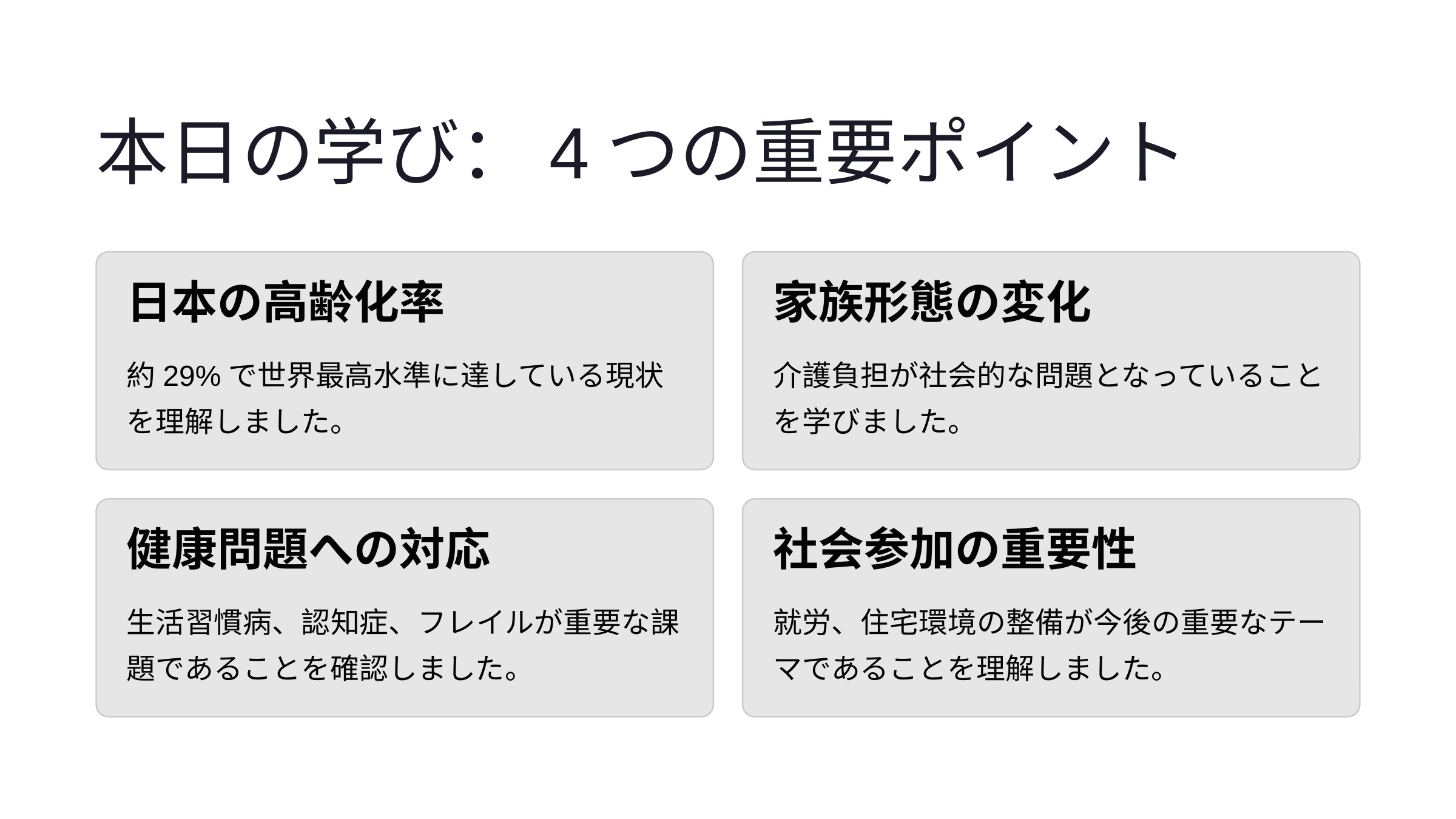

本日の学び：4つの重要ポイント

日本の高齢化率
家族形態の変化
約29%で世界最高水準に達している現状を理解しました。
介護負担が社会的な問題となっていることを学びました。

健康問題への対応
社会参加の重要性
生活習慣病、認知症、フレイルが重要な課題であることを確認しました。
就労、住宅環境の整備が今後の重要なテーマであることを理解しました。